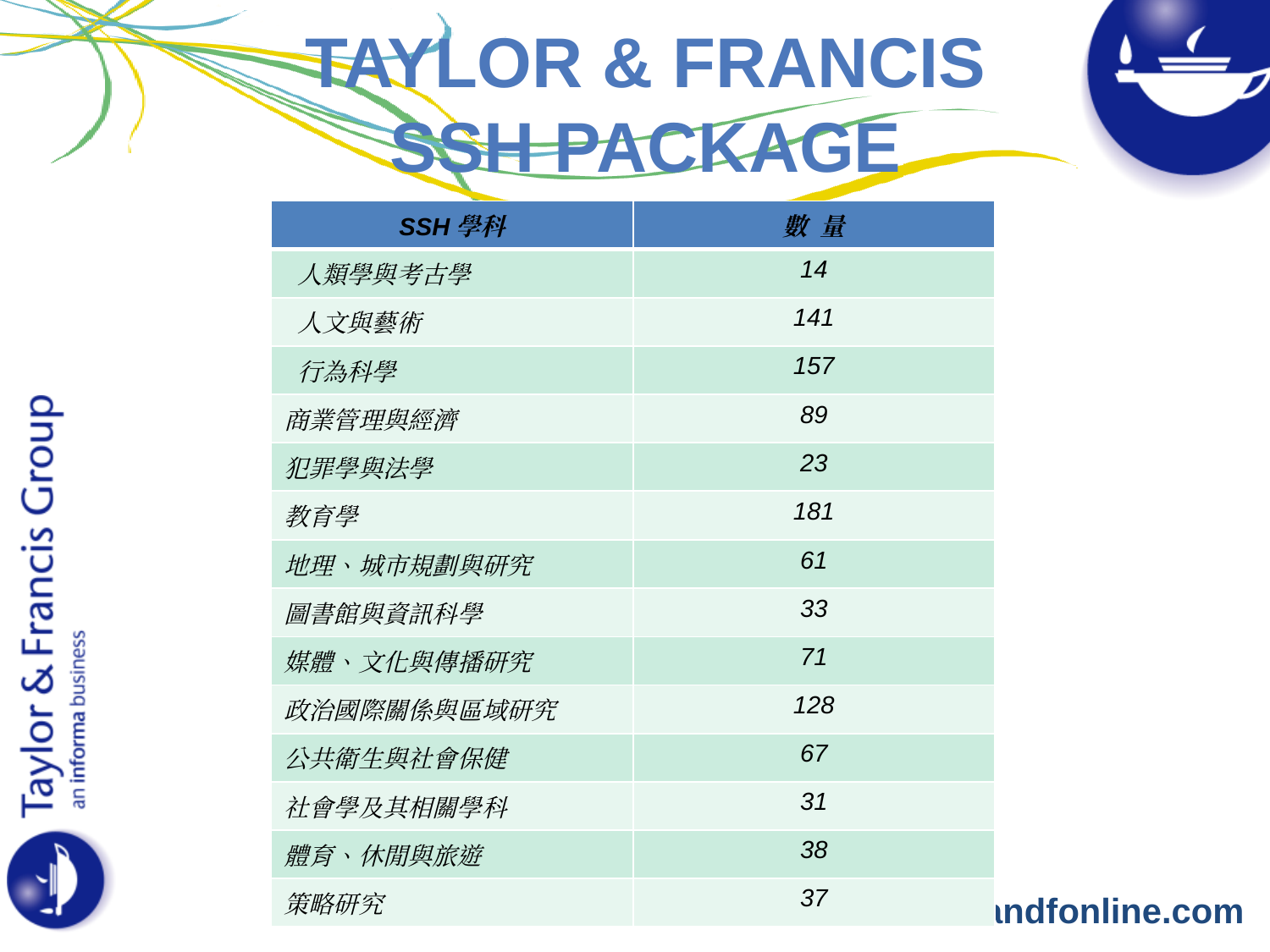

Taylor & Francis SSH Package
| SSH學科 | 數 量 |
| --- | --- |
| 人類學與考古學 | 14 |
| 人文與藝術 | 141 |
| 行為科學 | 157 |
| 商業管理與經濟 | 89 |
| 犯罪學與法學 | 23 |
| 教育學 | 181 |
| 地理、城市規劃與研究 | 61 |
| 圖書館與資訊科學 | 33 |
| 媒體、文化與傳播研究 | 71 |
| 政治國際關係與區域研究 | 128 |
| 公共衛生與社會保健 | 67 |
| 社會學及其相關學科 | 31 |
| 體育、休閒與旅遊 | 38 |
| 策略研究 | 37 |